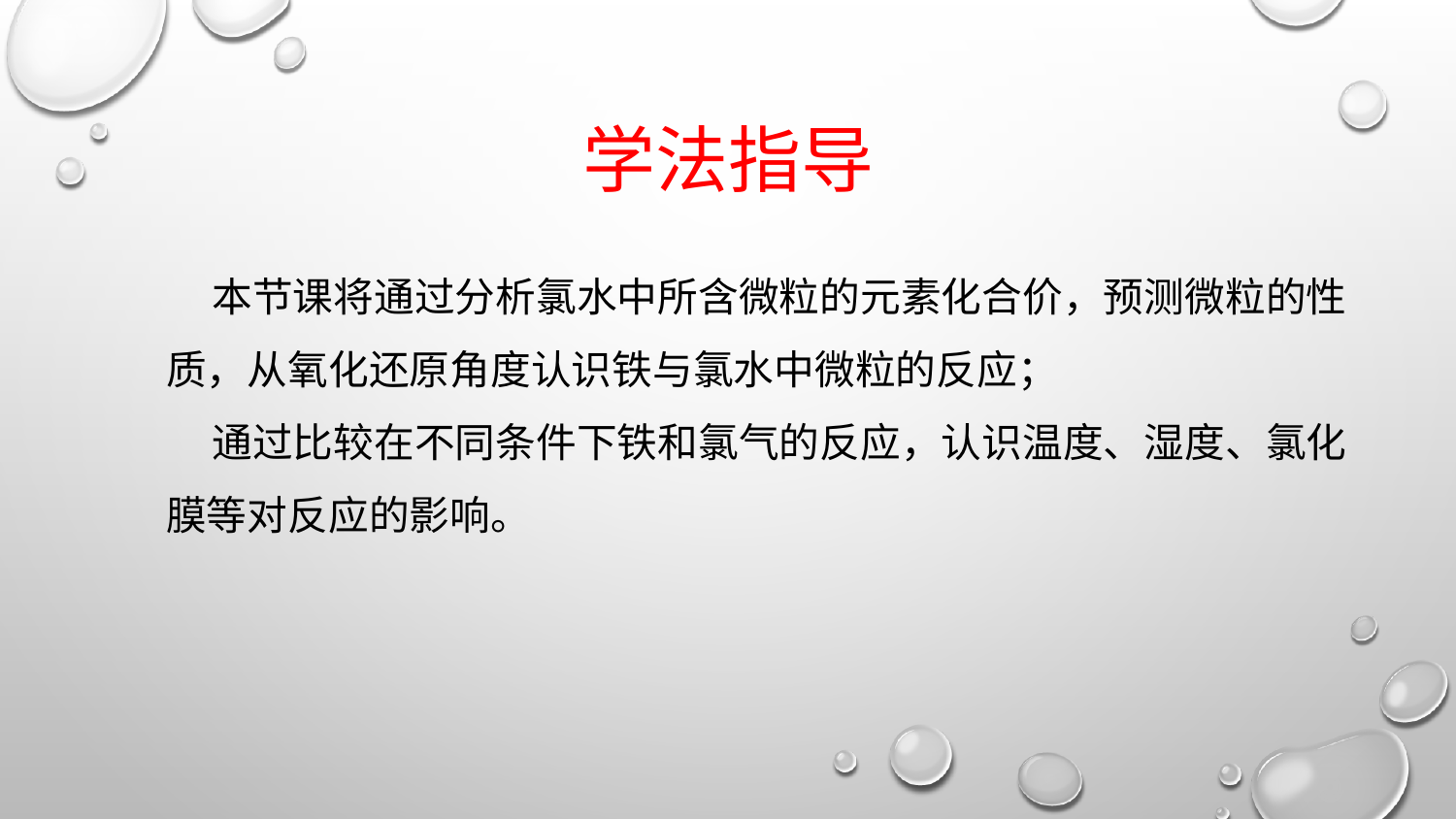

# 学法指导
    本节课将通过分析氯水中所含微粒的元素化合价，预测微粒的性质，从氧化还原角度认识铁与氯水中微粒的反应；
    通过比较在不同条件下铁和氯气的反应，认识温度、湿度、氯化膜等对反应的影响。